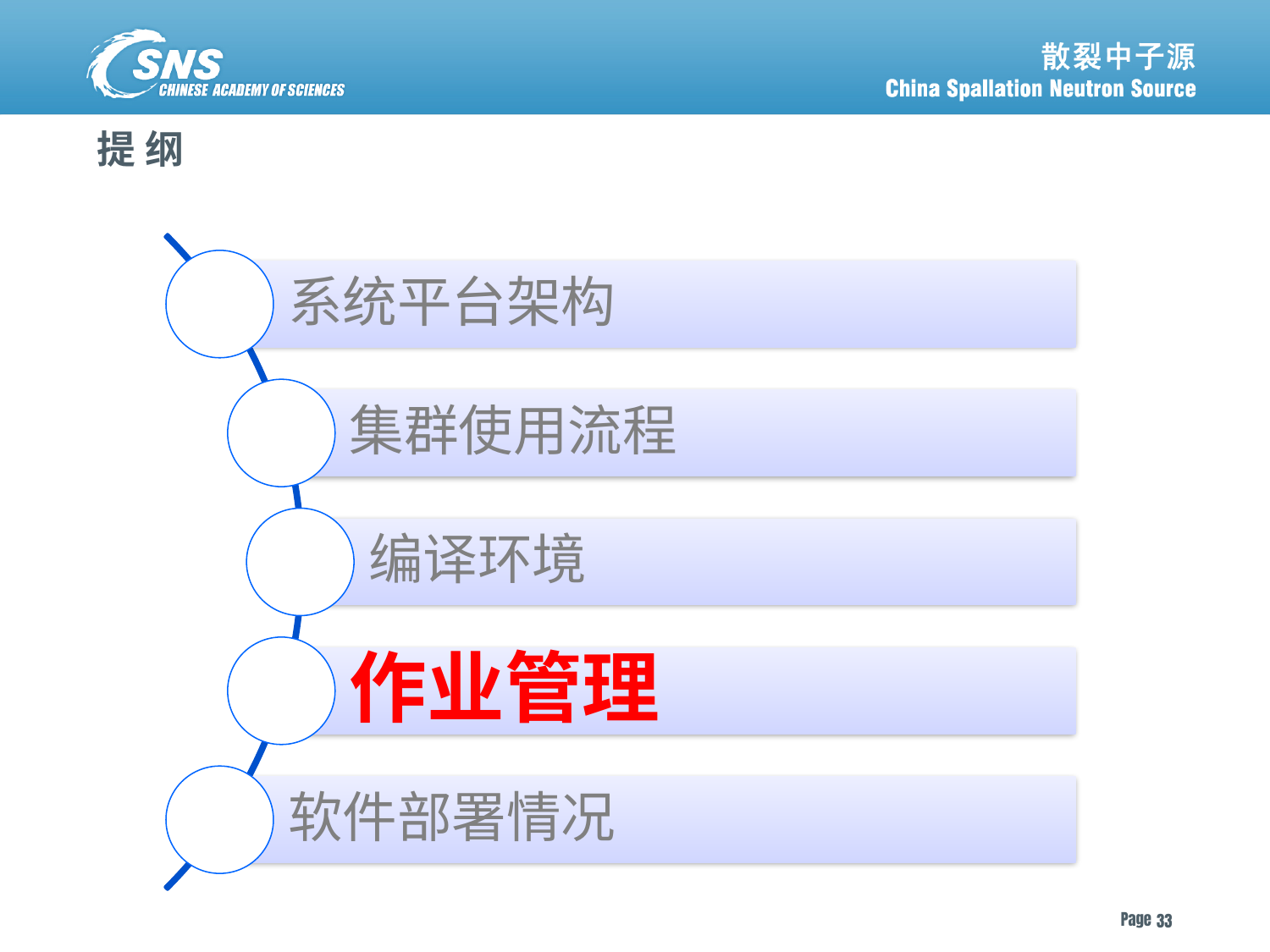

# 提 纲
系统平台架构
集群使用流程
编译环境
作业管理
软件部署情况
33